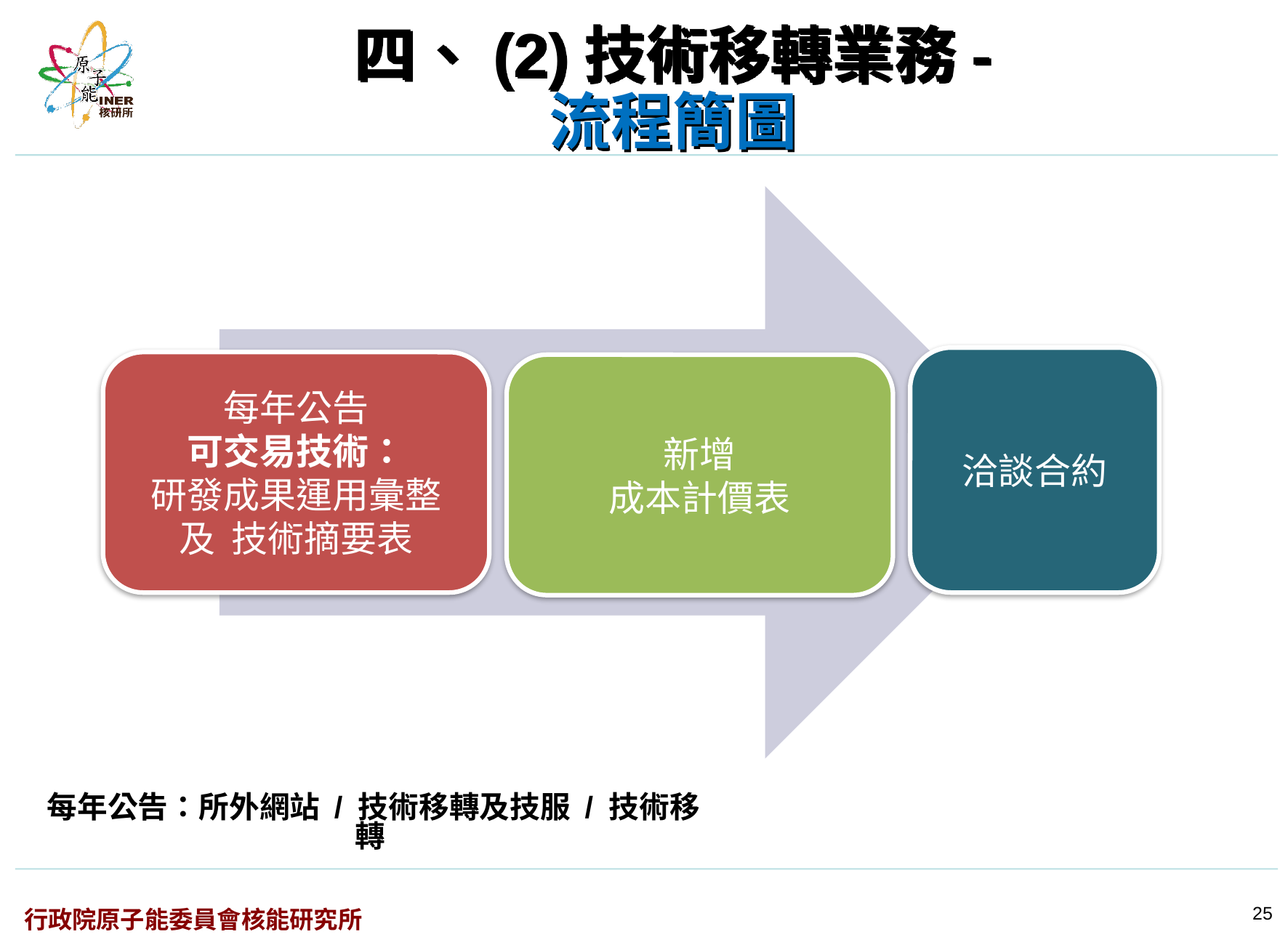

# 四、(2)技術移轉業務- 流程簡圖

洽談合約
每年公告
可交易技術：
研發成果運用彙整
及  技術摘要表
新增
成本計價表
每年公告：所外網站 / 技術移轉及技服 / 技術移轉